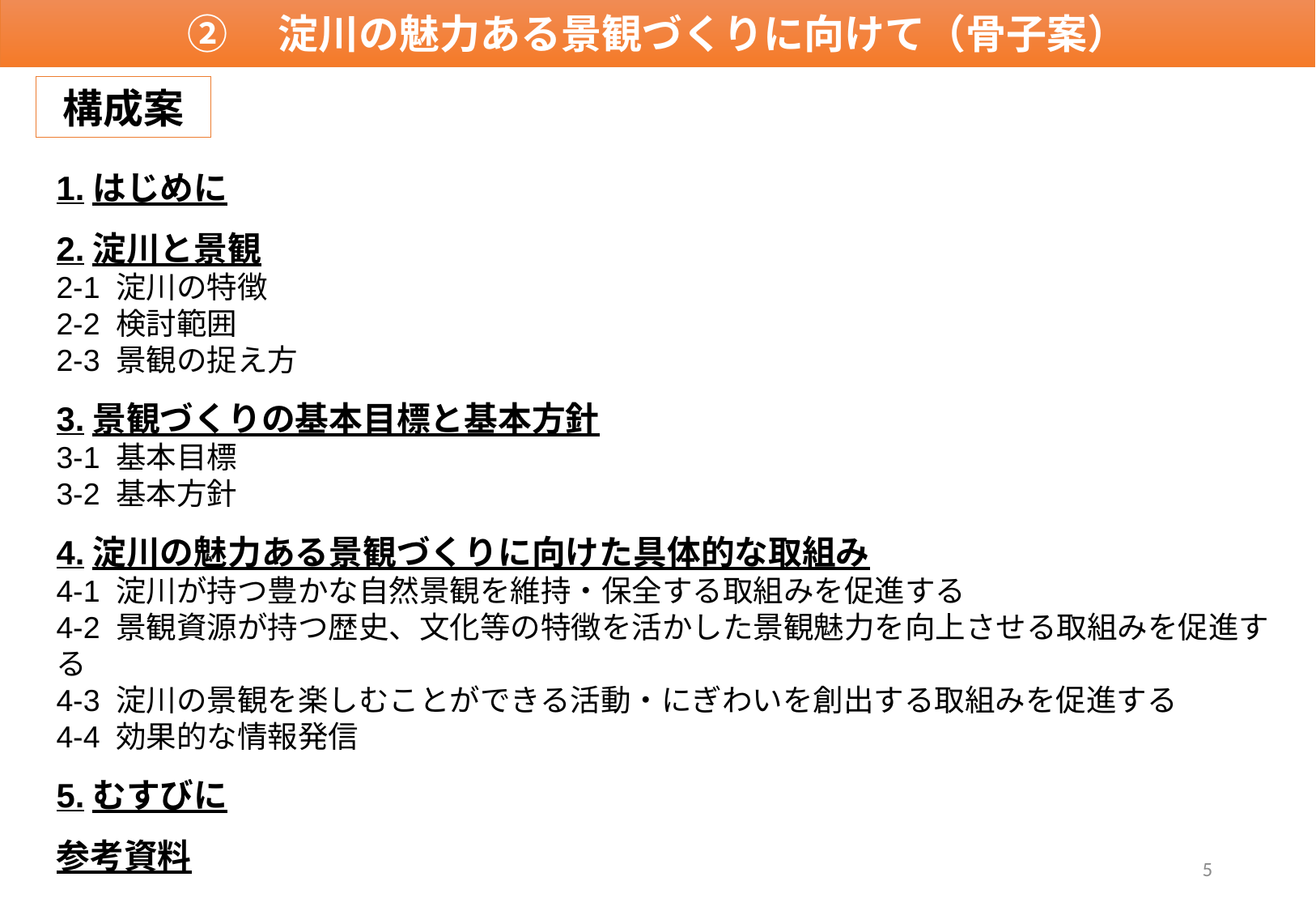

②　淀川の魅力ある景観づくりに向けて（骨子案）
構成案
1.はじめに
2.淀川と景観
2-1 淀川の特徴
2-2 検討範囲
2-3 景観の捉え方
3.景観づくりの基本目標と基本方針
3-1 基本目標
3-2 基本方針
4.淀川の魅力ある景観づくりに向けた具体的な取組み
4-1 淀川が持つ豊かな自然景観を維持・保全する取組みを促進する
4-2 景観資源が持つ歴史、文化等の特徴を活かした景観魅力を向上させる取組みを促進する
4-3 淀川の景観を楽しむことができる活動・にぎわいを創出する取組みを促進する
4-4 効果的な情報発信
5.むすびに
参考資料
5